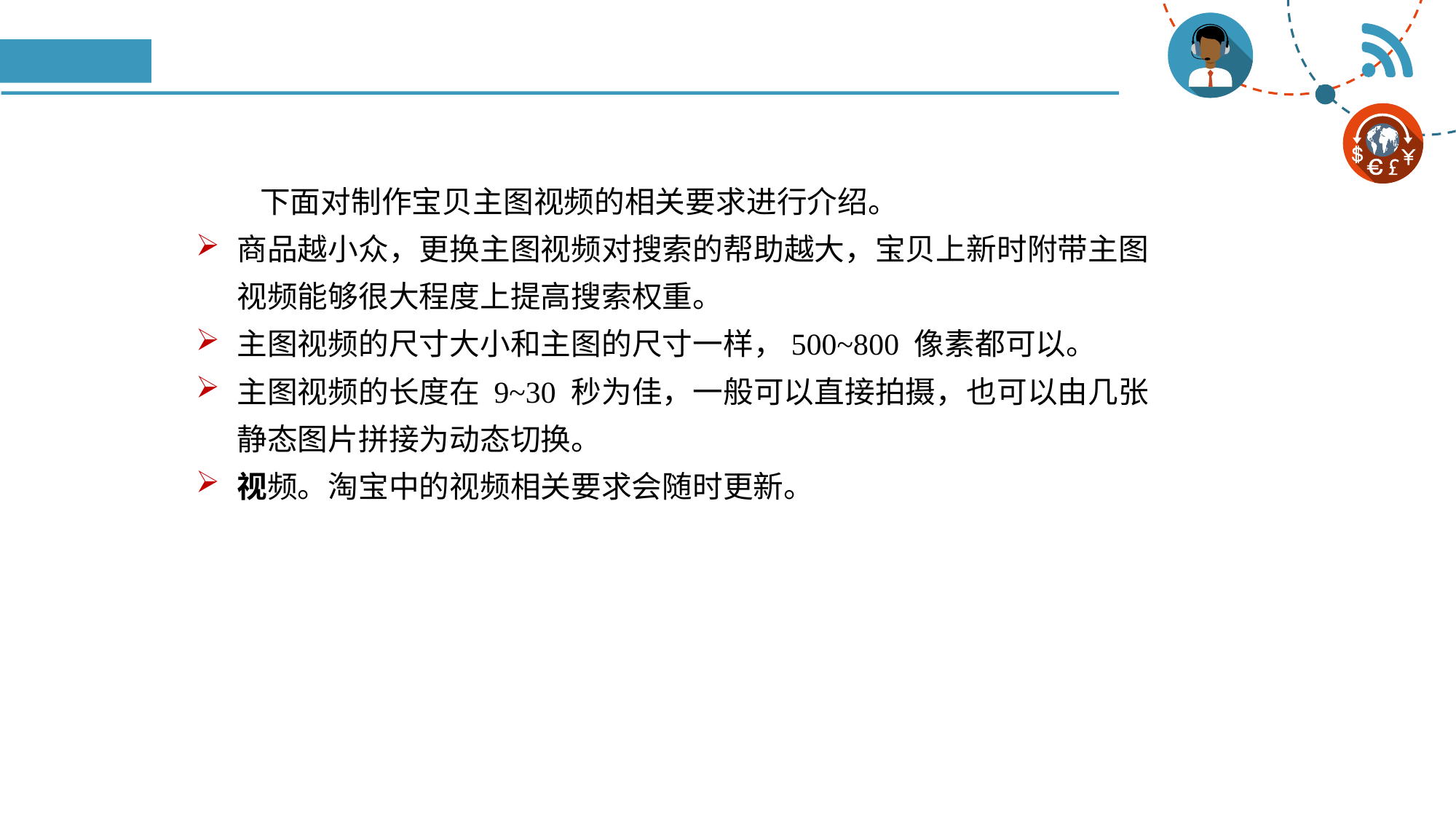

下面对制作宝贝主图视频的相关要求进行介绍。
商品越小众，更换主图视频对搜索的帮助越大，宝贝上新时附带主图视频能够很大程度上提高搜索权重。
主图视频的尺寸大小和主图的尺寸一样，500~800 像素都可以。
主图视频的长度在 9~30 秒为佳，一般可以直接拍摄，也可以由几张静态图片拼接为动态切换。
视频。淘宝中的视频相关要求会随时更新。